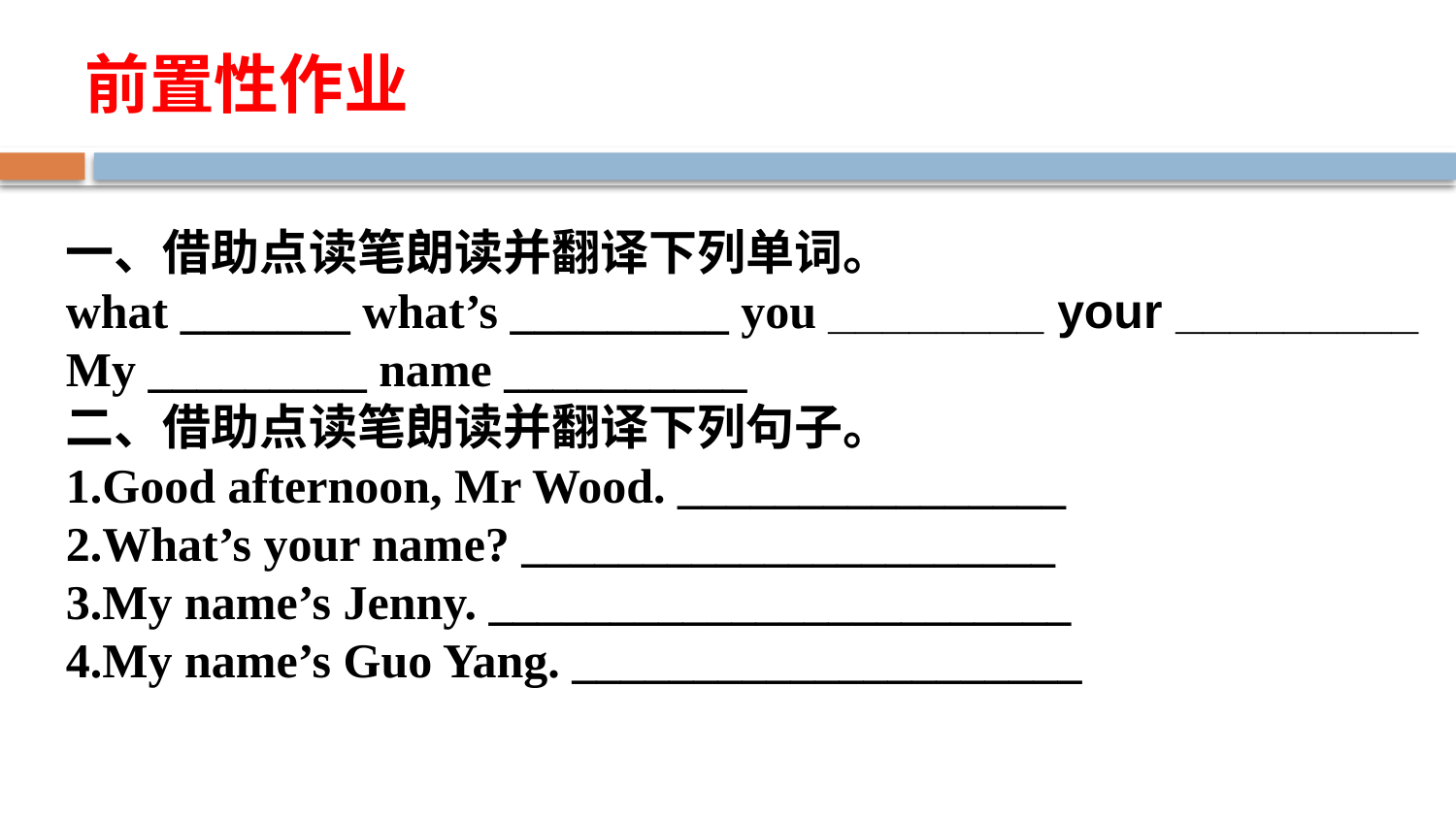

前置性作业
一、借助点读笔朗读并翻译下列单词。
what _______ what’s _________ you ________ your _________
My _________ name __________
二、借助点读笔朗读并翻译下列句子。
1.Good afternoon, Mr Wood. ________________
2.What’s your name? ______________________
3.My name’s Jenny. ________________________
4.My name’s Guo Yang. _____________________